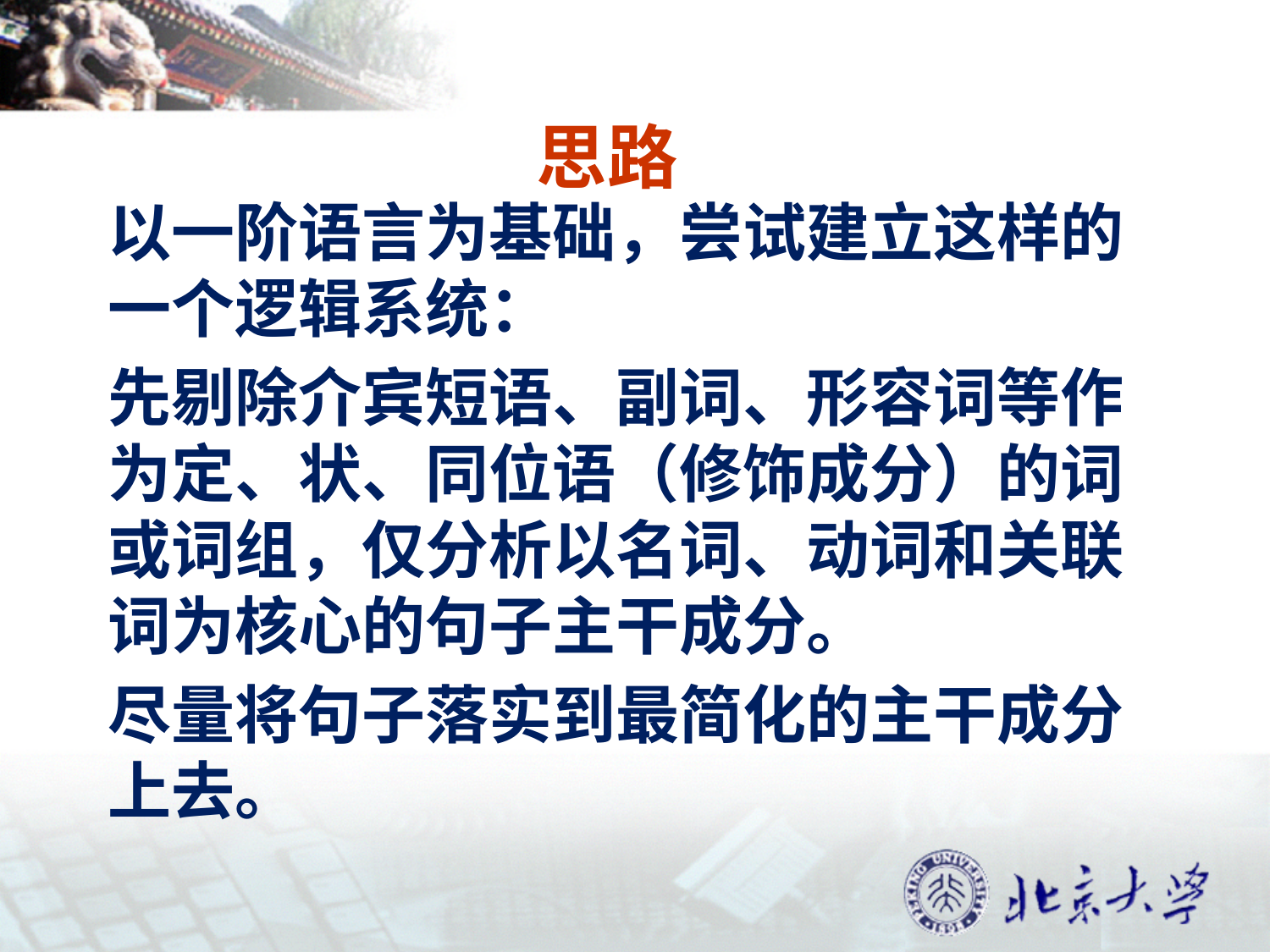

# 思路
以一阶语言为基础，尝试建立这样的一个逻辑系统：
先剔除介宾短语、副词、形容词等作为定、状、同位语（修饰成分）的词或词组，仅分析以名词、动词和关联词为核心的句子主干成分。
尽量将句子落实到最简化的主干成分上去。